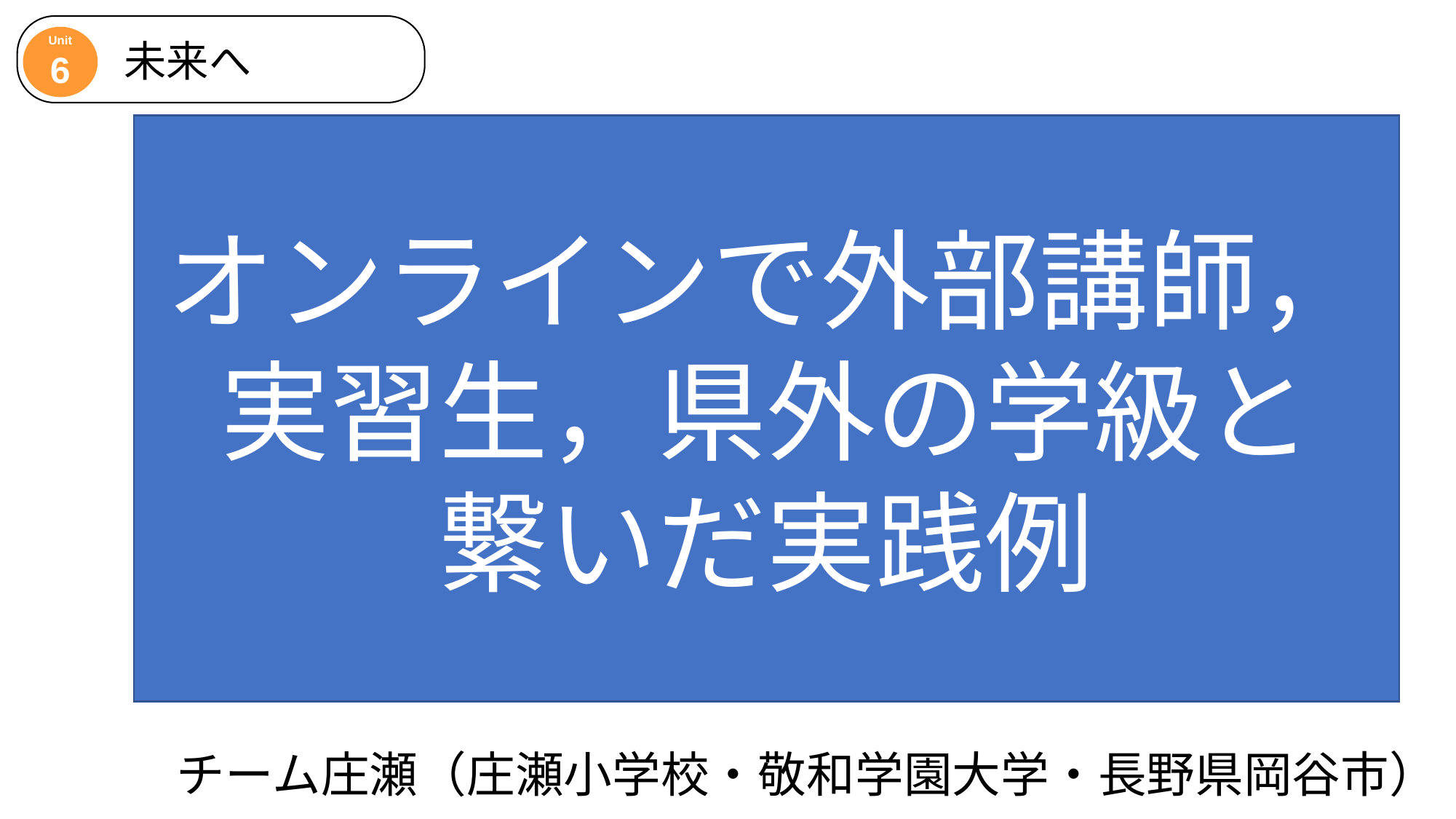

Unit
6
未来へ
オンラインで外部講師，
実習生，県外の学級と
繋いだ実践例
チーム庄瀬（庄瀬小学校・敬和学園大学・長野県岡谷市）